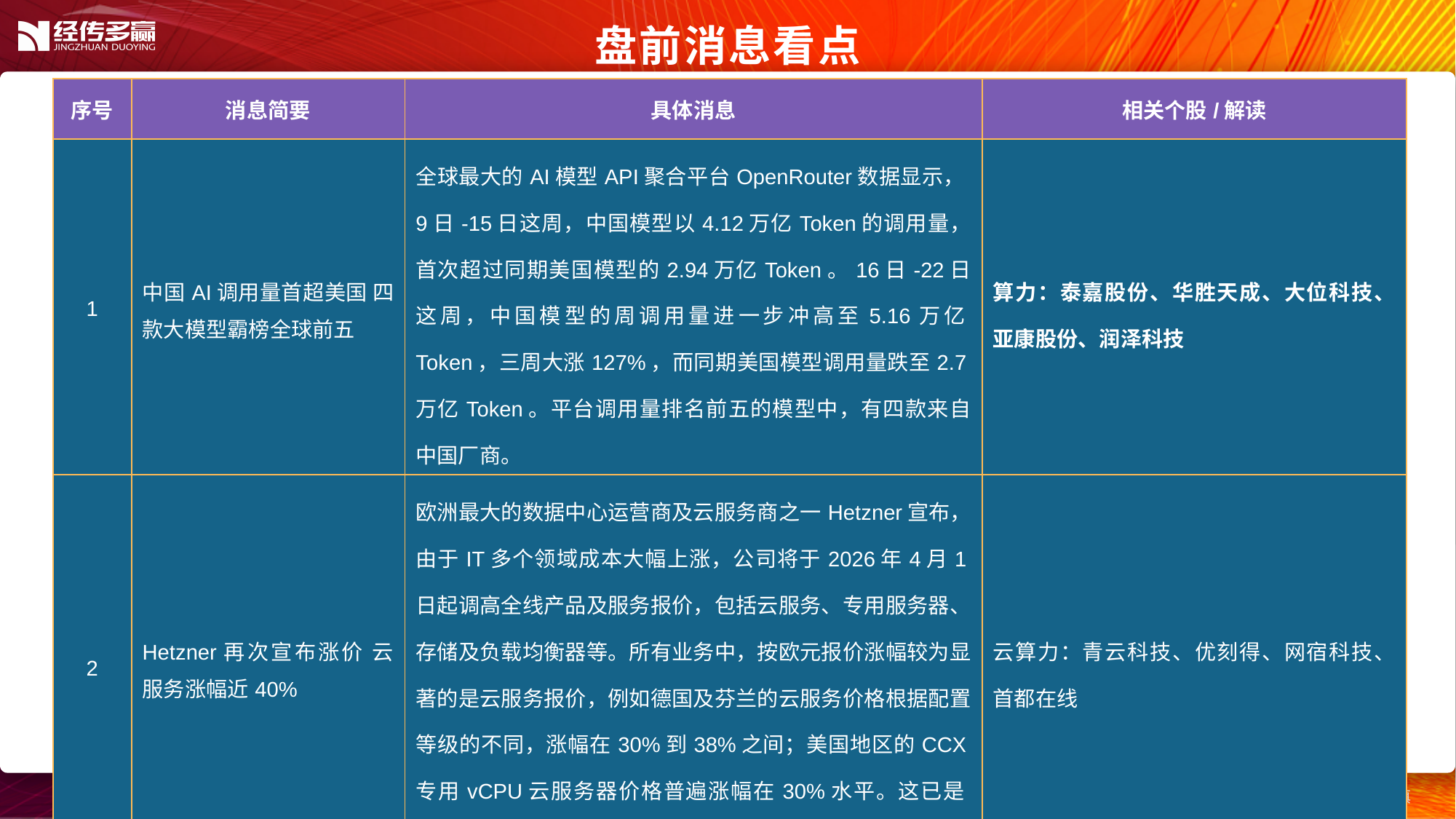

盘前消息看点
| 序号 | 消息简要 | 具体消息 | 相关个股/解读 |
| --- | --- | --- | --- |
| 1 | 中国AI调用量首超美国 四款大模型霸榜全球前五 | 全球最大的AI模型API聚合平台OpenRouter数据显示，9日-15日这周，中国模型以4.12万亿Token的调用量，首次超过同期美国模型的2.94万亿Token。16日-22日这周，中国模型的周调用量进一步冲高至5.16万亿Token，三周大涨127%，而同期美国模型调用量跌至2.7万亿Token。平台调用量排名前五的模型中，有四款来自中国厂商。 | 算力：泰嘉股份、华胜天成、大位科技、亚康股份、润泽科技 |
| 2 | Hetzner再次宣布涨价 云服务涨幅近40% | 欧洲最大的数据中心运营商及云服务商之一Hetzner宣布，由于IT多个领域成本大幅上涨，公司将于2026年4月1日起调高全线产品及服务报价，包括云服务、专用服务器、存储及负载均衡器等。所有业务中，按欧元报价涨幅较为显著的是云服务报价，例如德国及芬兰的云服务价格根据配置等级的不同，涨幅在30%到38%之间；美国地区的CCX专用vCPU云服务器价格普遍涨幅在30%水平。这已是Hetzner本月第二次宣布提价。 | 云算力：青云科技、优刻得、网宿科技、首都在线 |
| 3 |  |  |  |
| 4 |  |  |  |
| 5 |  |  |  |